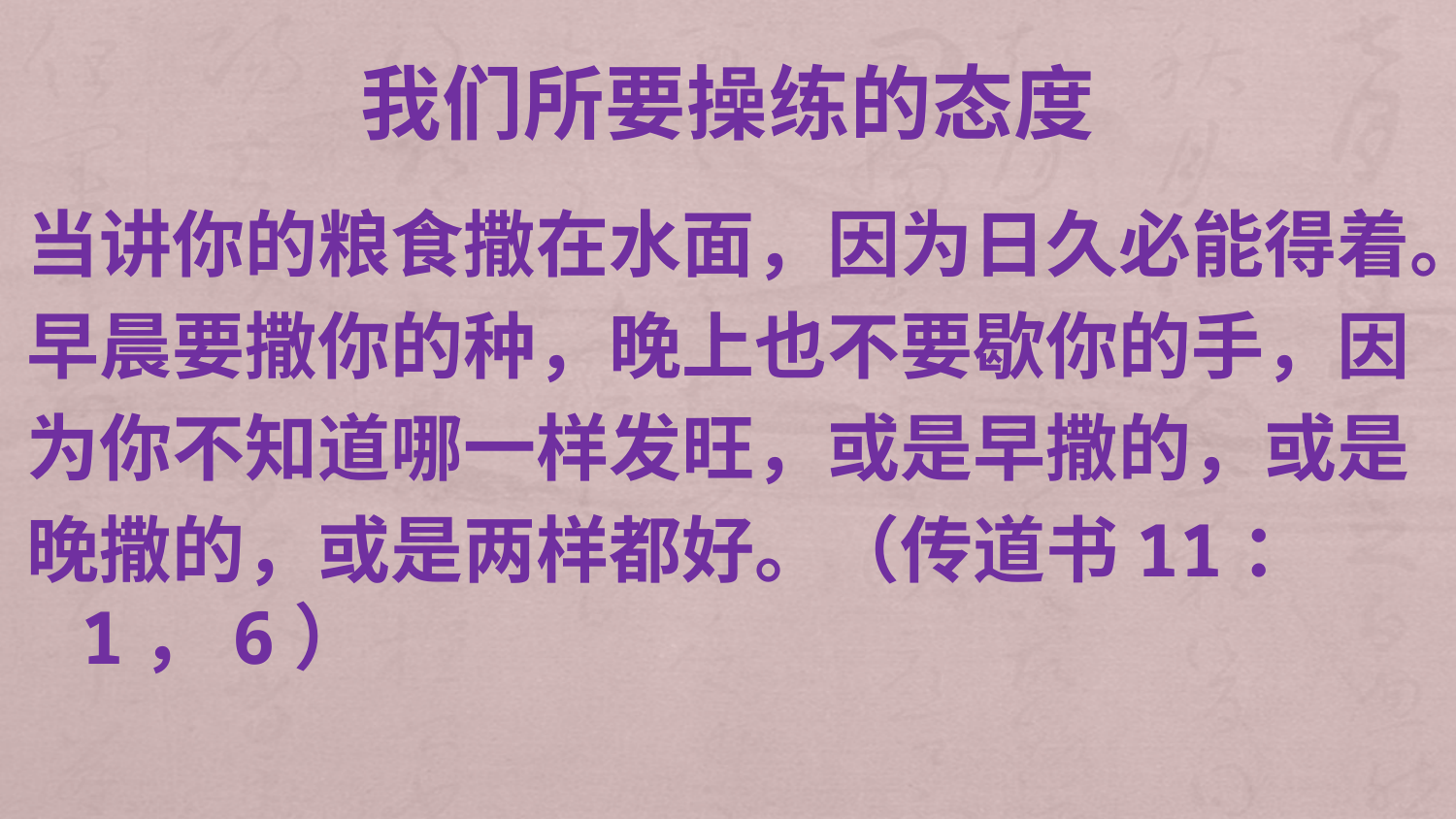

# 我们所要操练的态度
当讲你的粮食撒在水面，因为日久必能得着。
早晨要撒你的种，晚上也不要歇你的手，因
为你不知道哪一样发旺，或是早撒的，或是
晚撒的，或是两样都好。（传道书11：1，6）